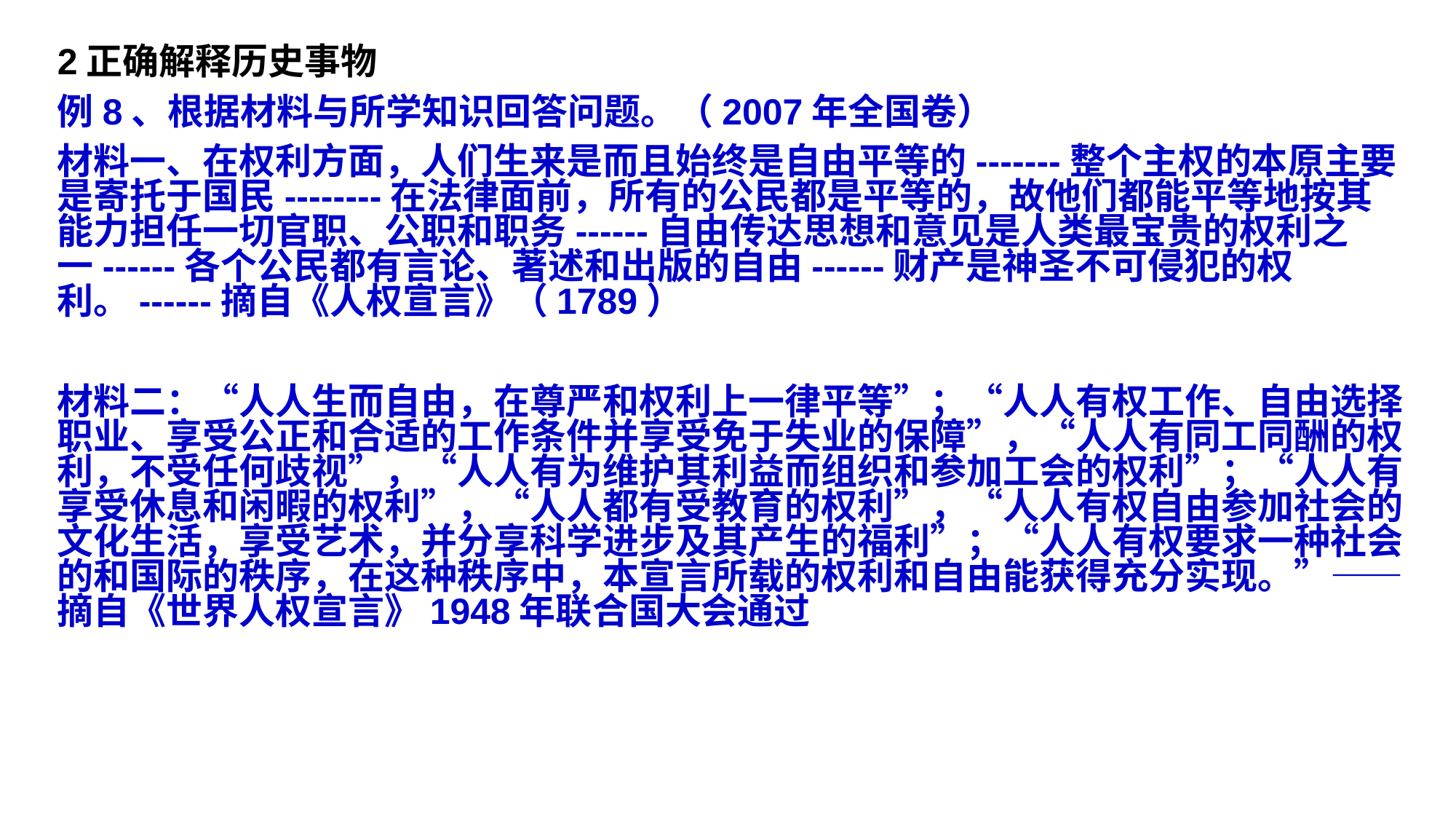

2正确解释历史事物
例8、根据材料与所学知识回答问题。（2007年全国卷）
材料一、在权利方面，人们生来是而且始终是自由平等的-------整个主权的本原主要是寄托于国民--------在法律面前，所有的公民都是平等的，故他们都能平等地按其能力担任一切官职、公职和职务------自由传达思想和意见是人类最宝贵的权利之一------各个公民都有言论、著述和出版的自由------财产是神圣不可侵犯的权利。------摘自《人权宣言》（1789）

材料二：“人人生而自由，在尊严和权利上一律平等”；“人人有权工作、自由选择职业、享受公正和合适的工作条件并享受免于失业的保障”，“人人有同工同酬的权利，不受任何歧视”，“人人有为维护其利益而组织和参加工会的权利”；“人人有享受休息和闲暇的权利”，“人人都有受教育的权利”，“人人有权自由参加社会的文化生活，享受艺术，并分享科学进步及其产生的福利”；“人人有权要求一种社会的和国际的秩序，在这种秩序中，本宣言所载的权利和自由能获得充分实现。”——摘自《世界人权宣言》1948年联合国大会通过